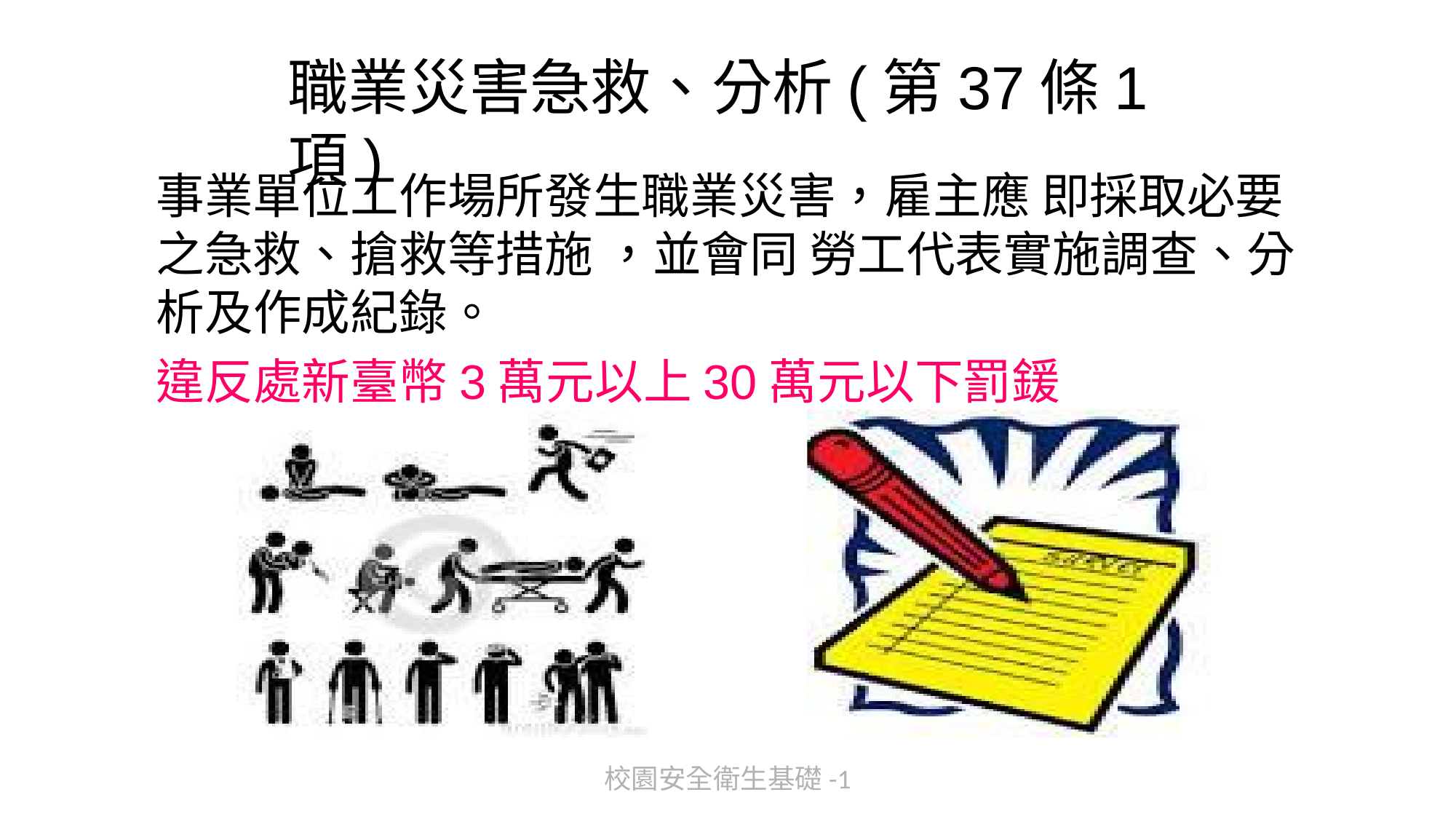

# 職業災害急救、分析(第37條1項)
事業單位工作場所發生職業災害，雇主應 即採取必要之急救、搶救等措施 ，並會同 勞工代表實施調查、分析及作成紀錄。
違反處新臺幣3萬元以上30萬元以下罰鍰

校園安全衛生基礎-1
47